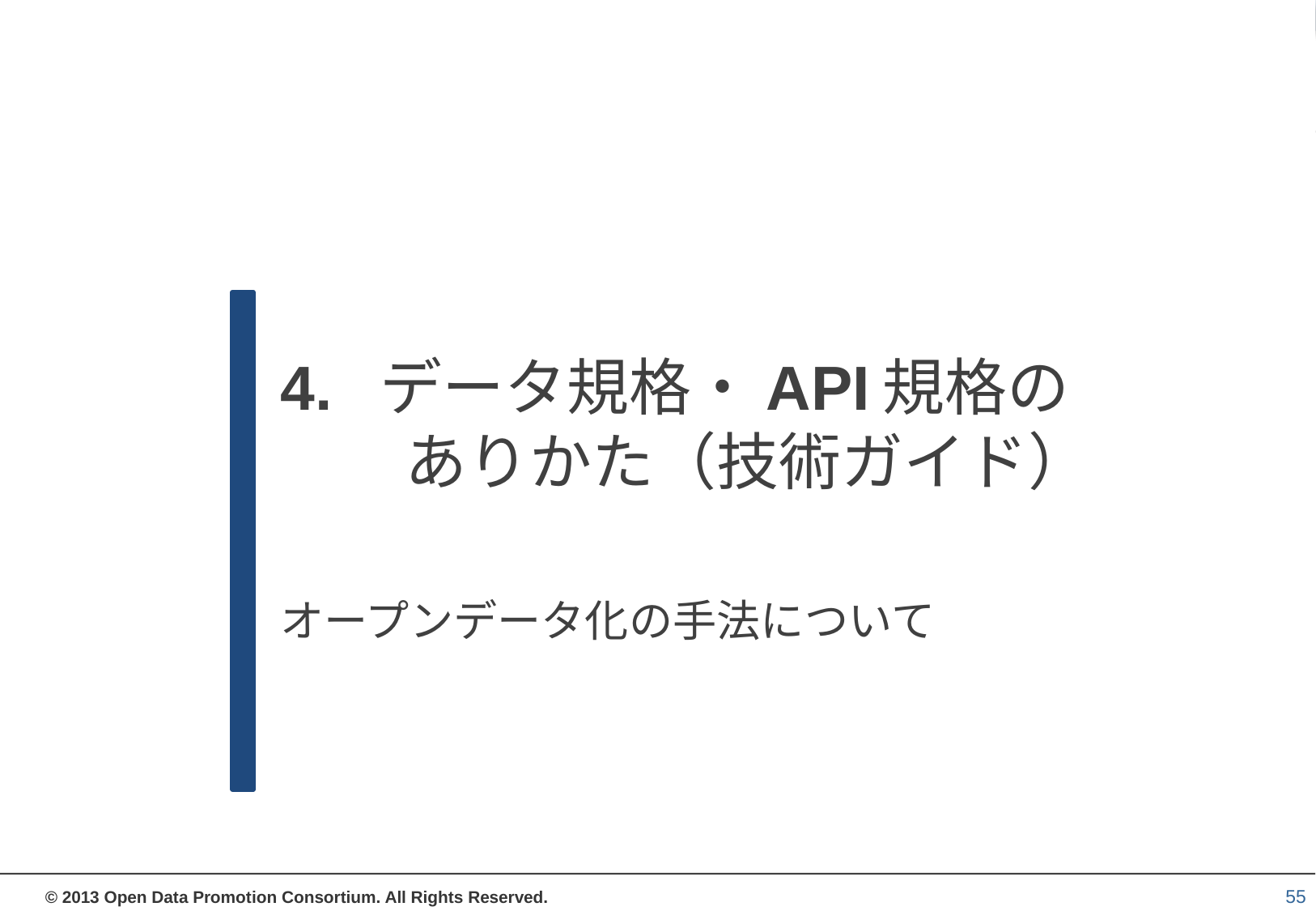

# 4.  データ規格・API規格の 　　ありかた（技術ガイド）
オープンデータ化の手法について
55